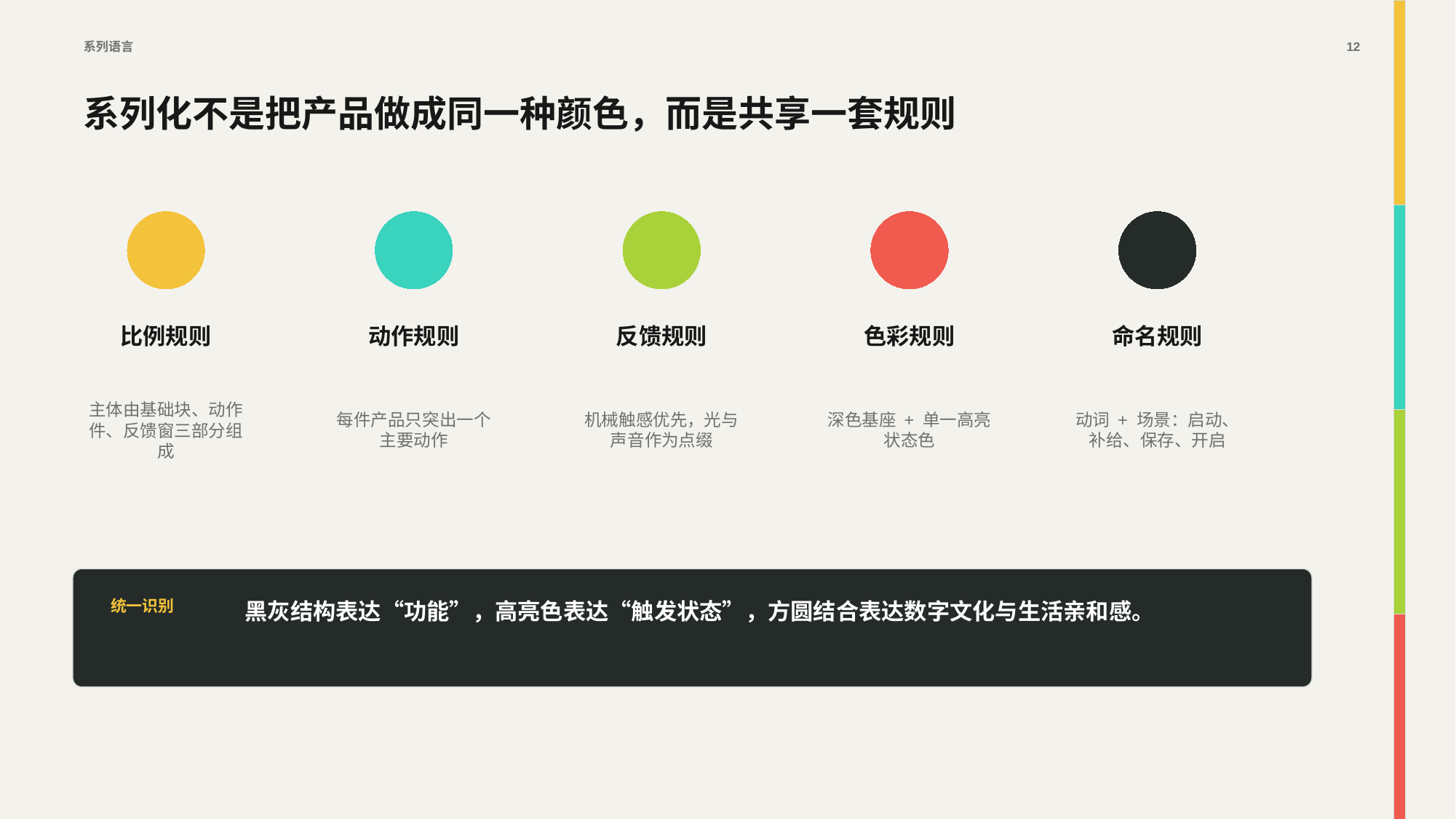

系列语言
12
系列化不是把产品做成同一种颜色，而是共享一套规则

比例规则
动作规则
反馈规则
色彩规则
命名规则
主体由基础块、动作件、反馈窗三部分组成
每件产品只突出一个主要动作
机械触感优先，光与声音作为点缀
深色基座 + 单一高亮状态色
动词 + 场景：启动、补给、保存、开启

黑灰结构表达“功能”，高亮色表达“触发状态”，方圆结合表达数字文化与生活亲和感。
统一识别